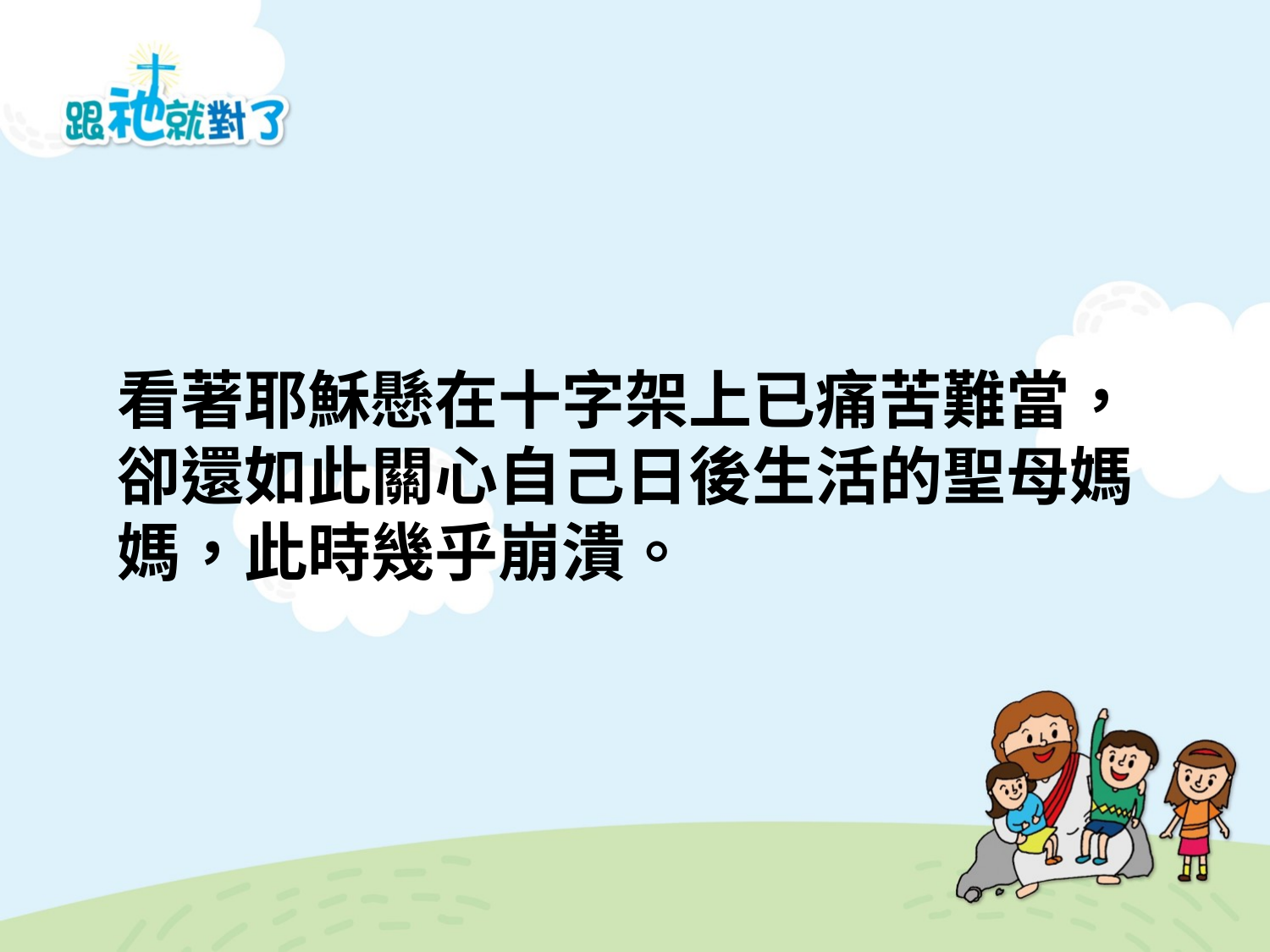

看著耶穌懸在十字架上已痛苦難當，卻還如此關心自己日後生活的聖母媽媽，此時幾乎崩潰。